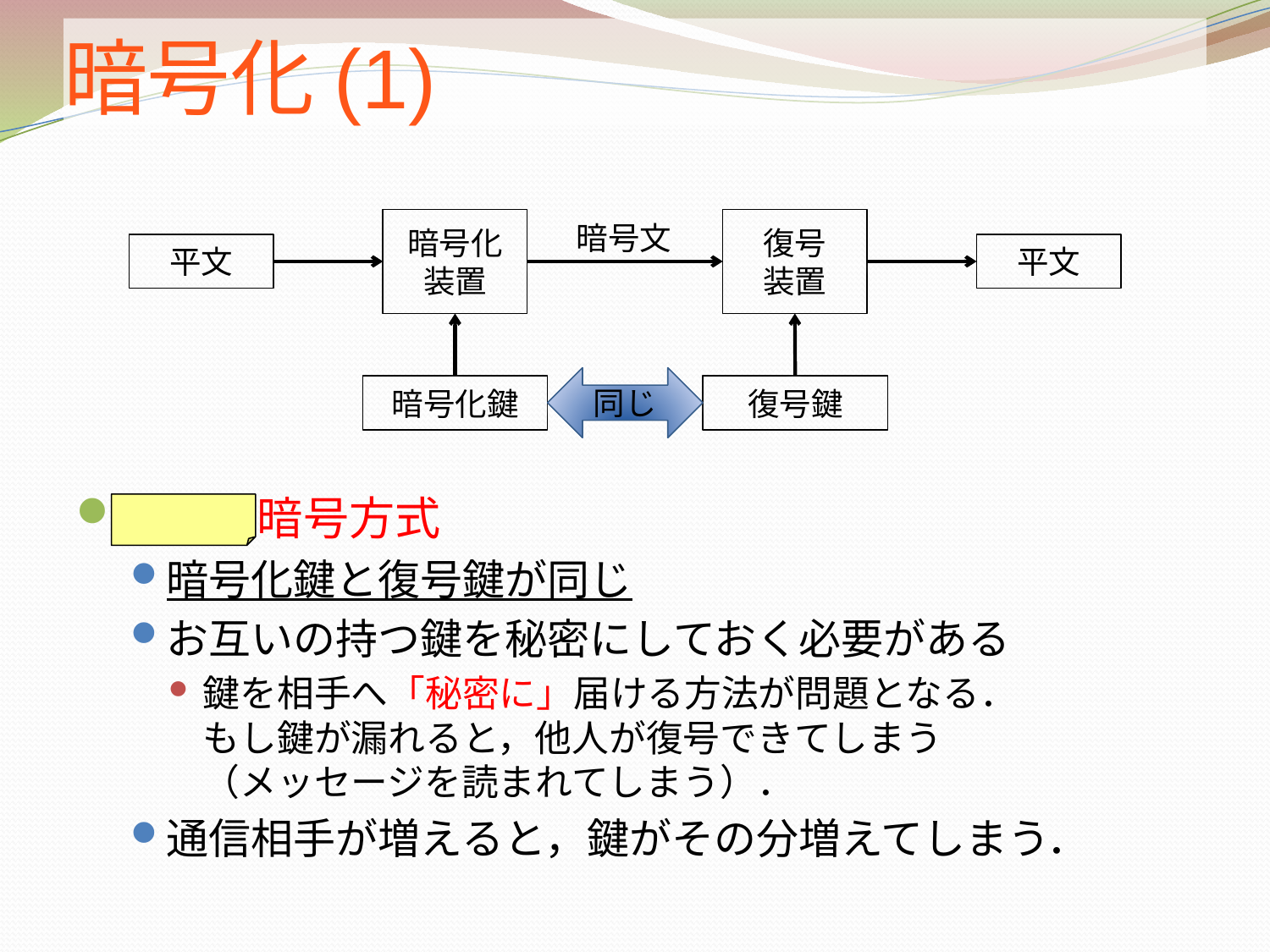

# 暗号化(1)
暗号化装置
復号
装置
暗号文
平文
平文
同じ
暗号化鍵
復号鍵
共通鍵暗号方式
暗号化鍵と復号鍵が同じ
お互いの持つ鍵を秘密にしておく必要がある
鍵を相手へ「秘密に」届ける方法が問題となる．
もし鍵が漏れると，他人が復号できてしまう
（メッセージを読まれてしまう）．
通信相手が増えると，鍵がその分増えてしまう．